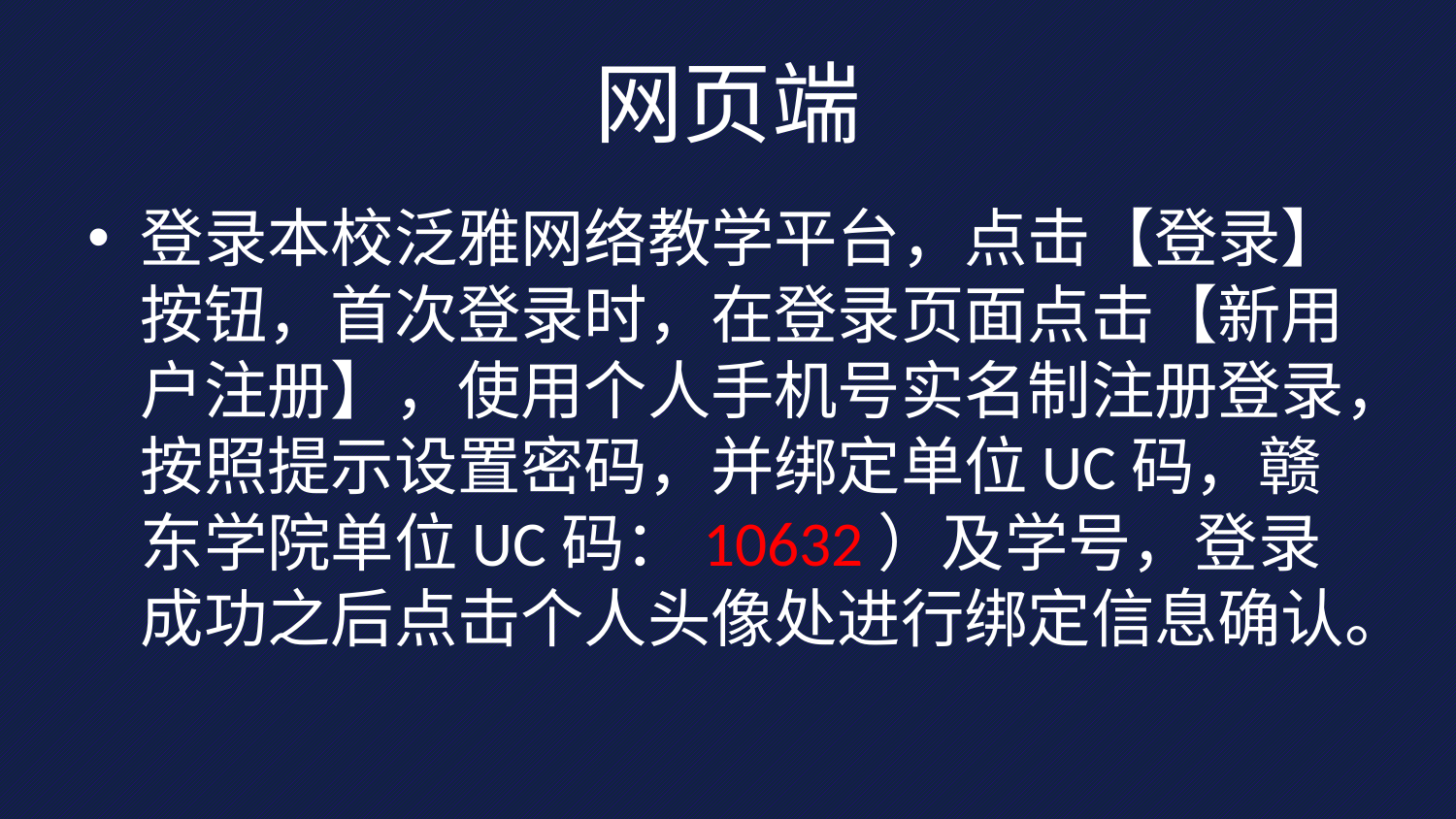

# 网页端
登录本校泛雅网络教学平台，点击【登录】按钮，首次登录时，在登录页面点击【新用户注册】，使用个人手机号实名制注册登录，按照提示设置密码，并绑定单位UC码，赣东学院单位UC码：10632）及学号，登录成功之后点击个人头像处进行绑定信息确认。